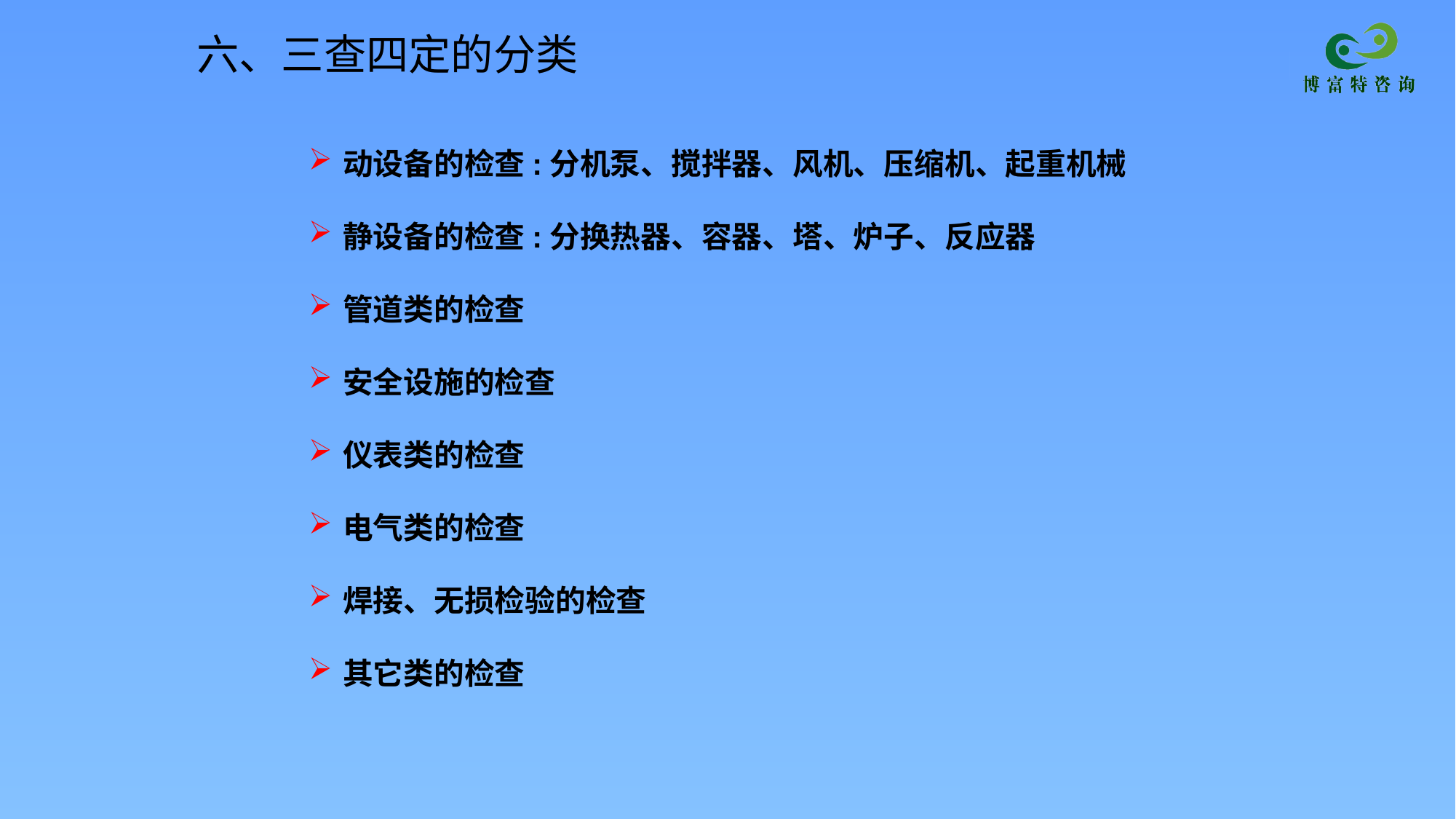

六、三查四定的分类
动设备的检查:分机泵、搅拌器、风机、压缩机、起重机械
静设备的检查:分换热器、容器、塔、炉子、反应器
管道类的检查
安全设施的检查
仪表类的检查
电气类的检查
焊接、无损检验的检查
其它类的检查